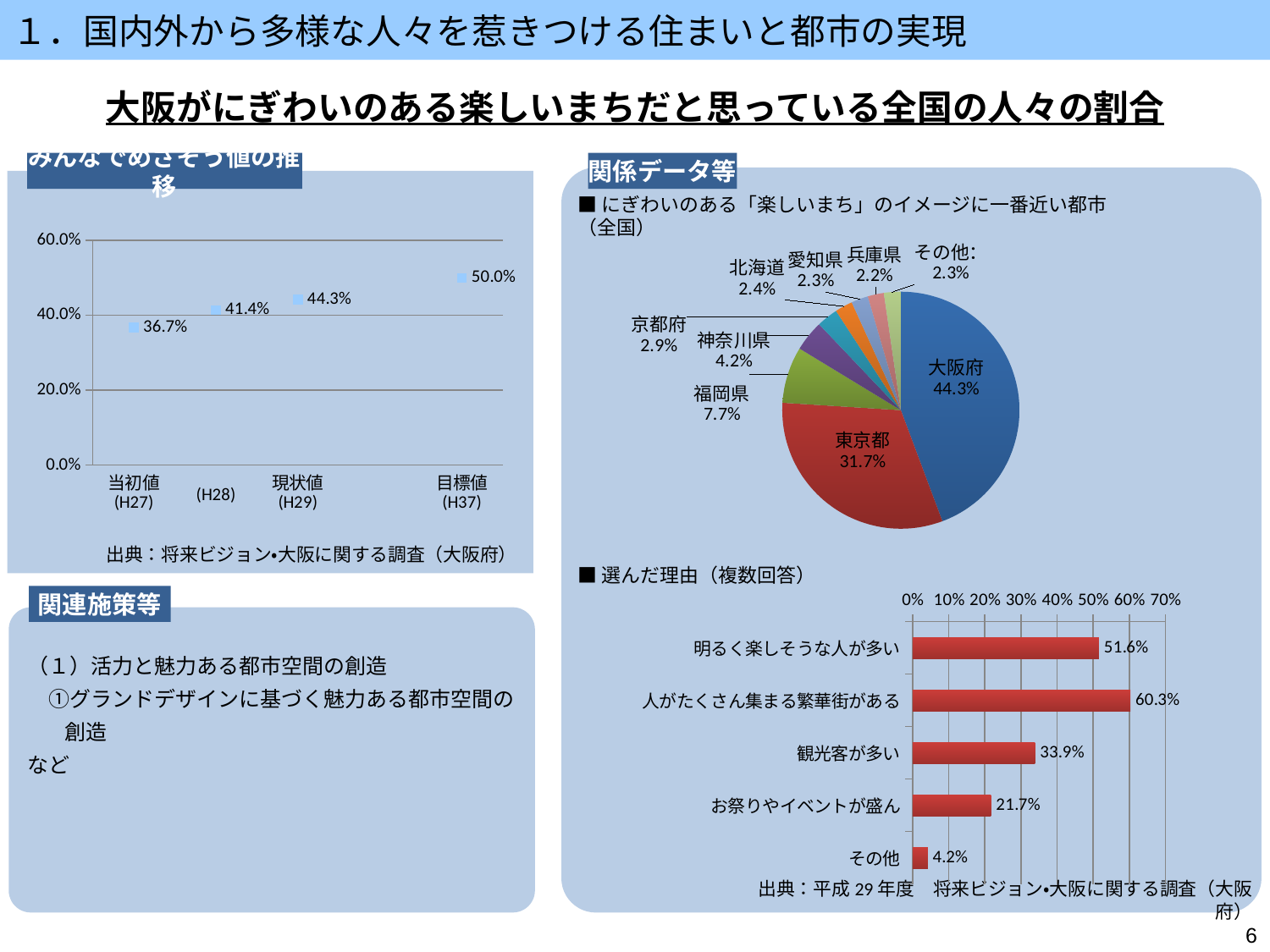

１．国内外から多様な人々を惹きつける住まいと都市の実現
大阪がにぎわいのある楽しいまちだと思っている全国の人々の割合
みんなでめざそう値の推移
関係データ等

■にぎわいのある「楽しいまち」のイメージに一番近い都市（全国）

### Chart

| Category |  |
|---|---|
| 当初値
(H27) | 0.367 |
|
(H28) | 0.414 |
| 現状値
(H29) | 0.442 |
|  | None |
| 目標値
(H37) | 0.5 |

### Chart

| Category |  |
|---|---|
| 大阪府 | 44.3 |
| 東京都 | 31.7 |
| 福岡県 | 7.7 |
| 神奈川県 | 4.2 |
| 京都府 | 2.9 |
| 北海道 | 2.4 |
| 愛知県 | 2.3 |
| 兵庫県 | 2.2 |
| その他： | 2.3 |
済
出典：将来ビジョン・大阪に関する調査（大阪府）
■選んだ理由（複数回答）
関連施策等

### Chart

| Category |  |
|---|---|
| 明るく楽しそうな人が多い | 0.516 |
| 人がたくさん集まる繁華街がある | 0.603 |
| 観光客が多い | 0.339 |
| お祭りやイベントが盛ん | 0.217 |
| その他 | 0.042 |
（１）活力と魅力ある都市空間の創造
　①グランドデザインに基づく魅力ある都市空間の創造
など
出典：平成29年度　将来ビジョン・大阪に関する調査（大阪府）
6